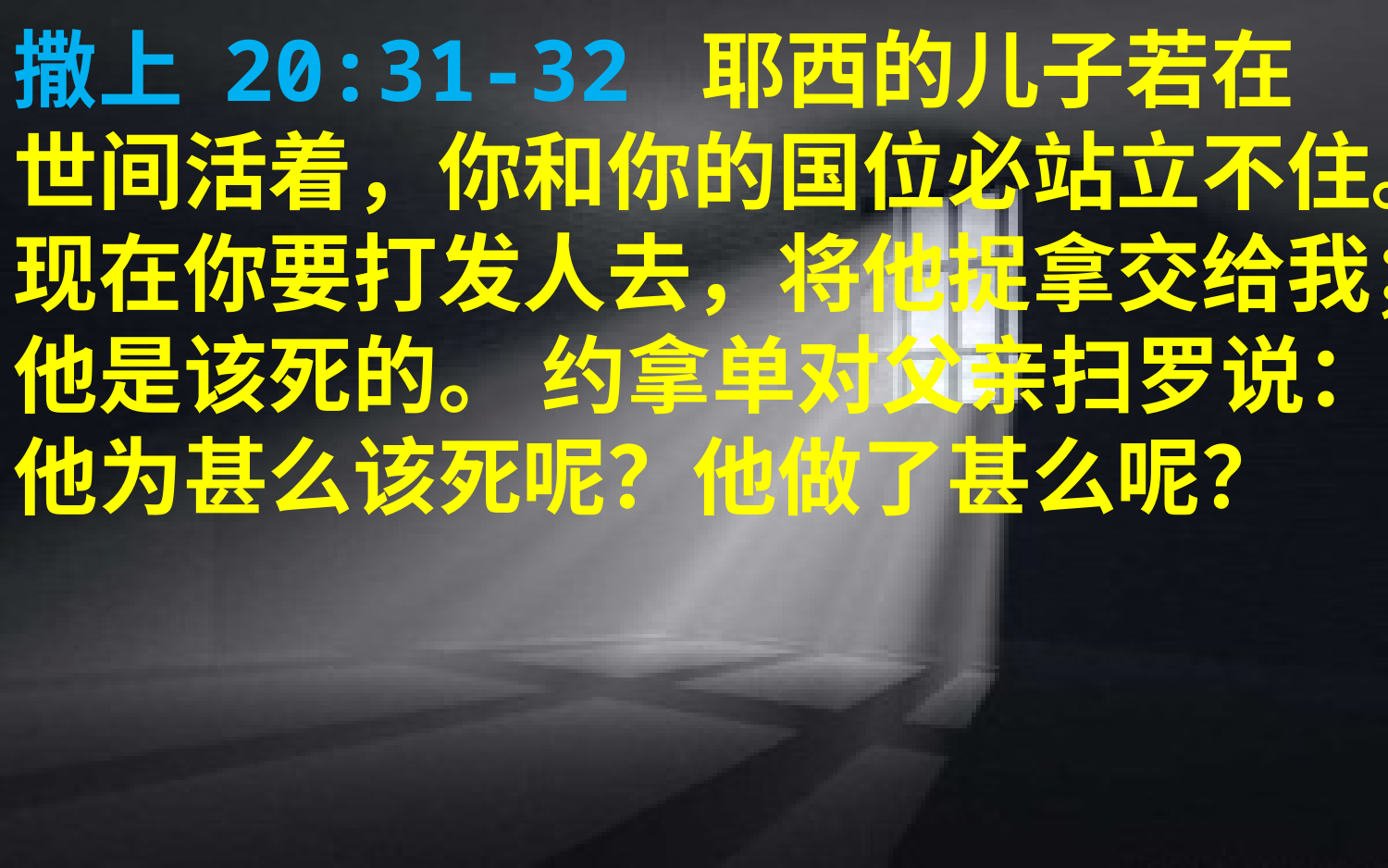

撒上 20:31-32 耶西的儿子若在世间活着，你和你的国位必站立不住。现在你要打发人去，将他捉拿交给我；他是该死的。 约拿单对父亲扫罗说：他为甚么该死呢？他做了甚么呢？